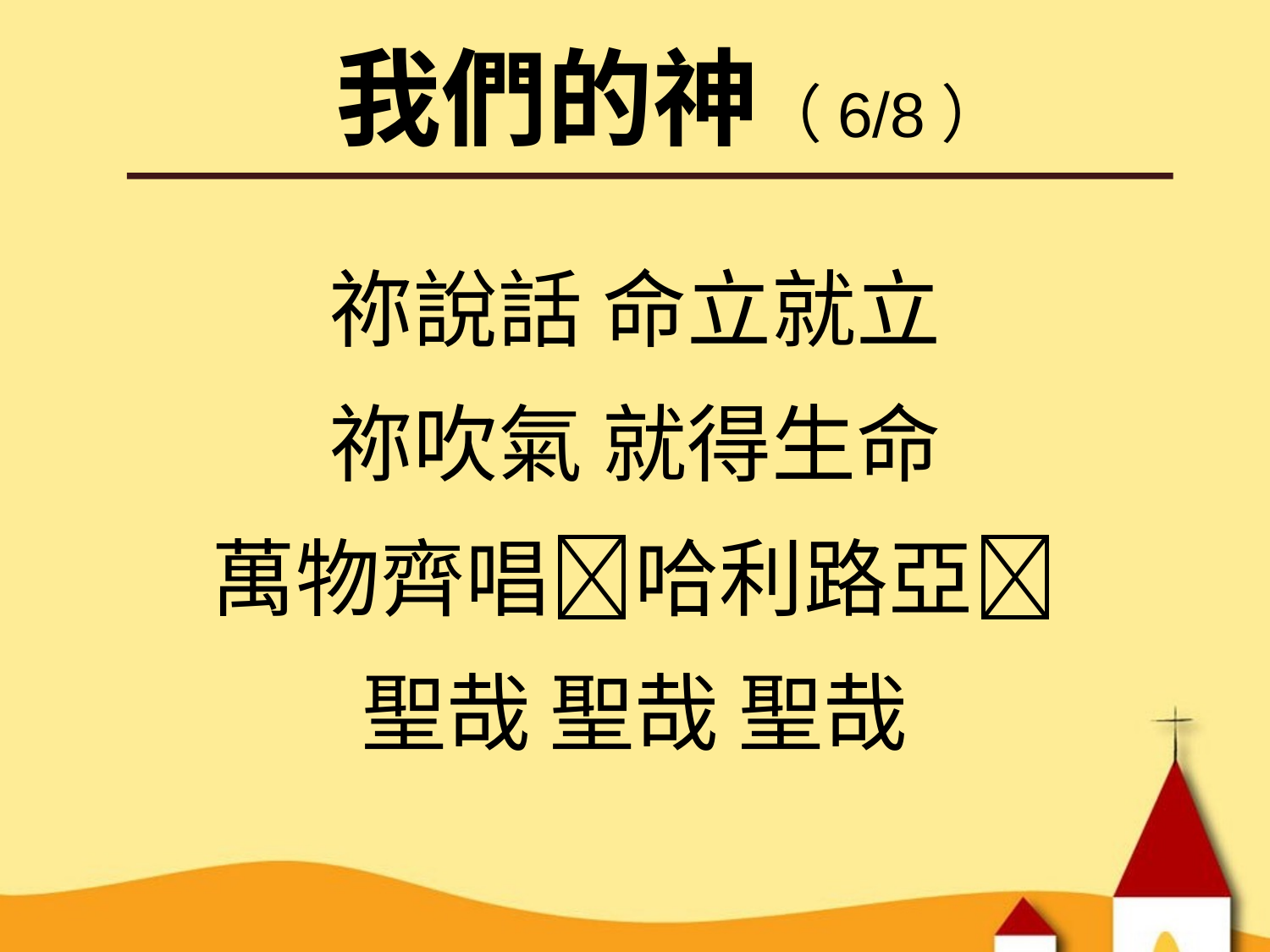

我們的神（6/8）

祢說話 命立就立
祢吹氣 就得⽣命
萬物⿑唱􌄰哈利路亞􌄻
聖哉 聖哉 聖哉